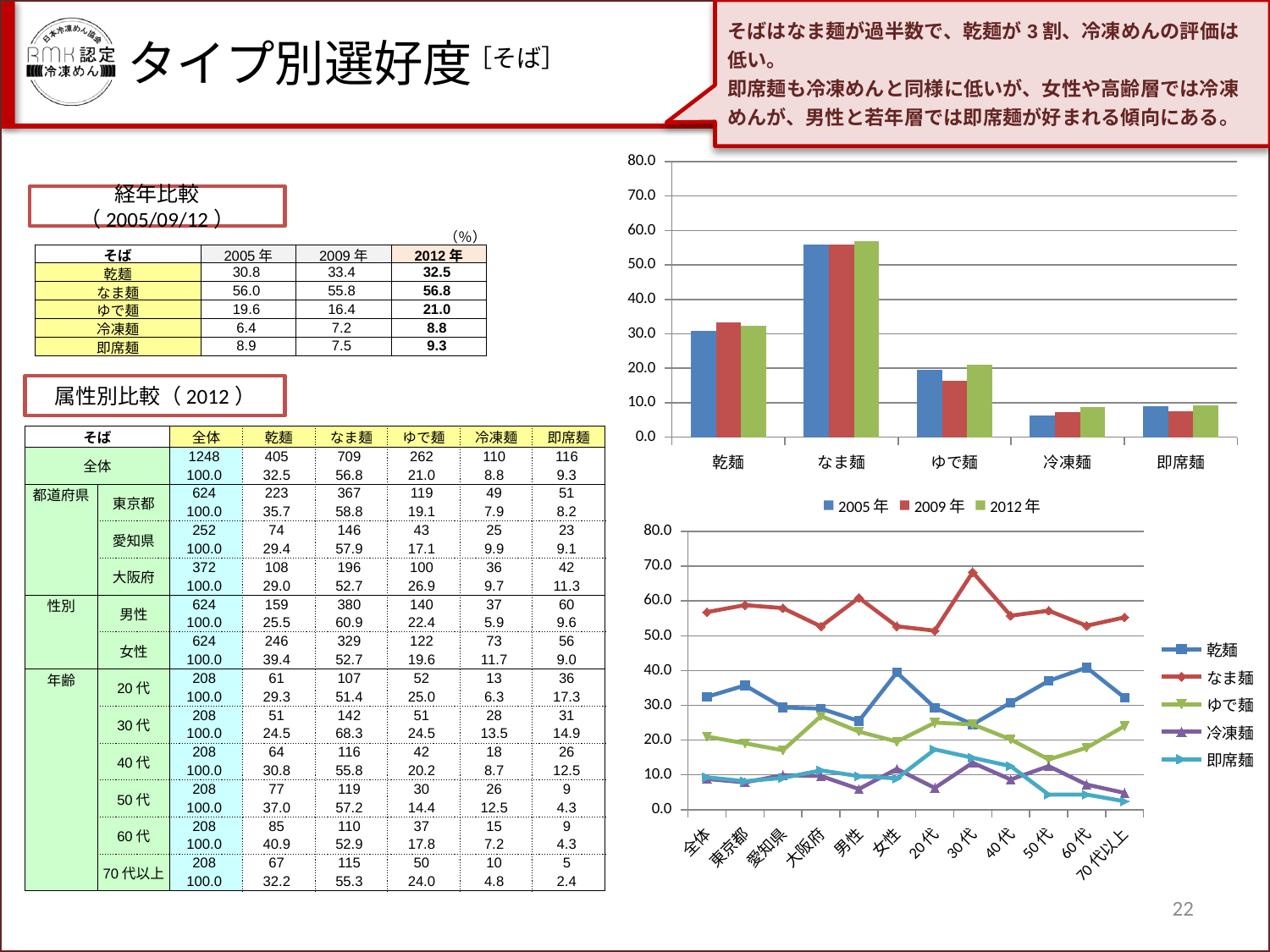

そばはなま麺が過半数で、乾麺が3割、冷凍めんの評価は低い。
即席麺も冷凍めんと同様に低いが、女性や高齢層では冷凍めんが、男性と若年層では即席麺が好まれる傾向にある。
タイプ別選好度
［そば］

### Chart

| Category | 2005年 | 2009年 | 2012年 |
|---|---|---|---|
| 乾麺 | 30.8 | 33.4 | 32.451923076923045 |
| なま麺 | 56.0 | 55.8 | 56.81089743589731 |
| ゆで麺 | 19.6 | 16.4 | 20.993589743589713 |
| 冷凍麺 | 6.4 | 7.2 | 8.814102564102566 |
| 即席麺 | 8.9 | 7.5 | 9.294871794871773 |
経年比較（2005/09/12）
|  | （％） |  |  |
| --- | --- | --- | --- |
| そば | 2005年 | 2009年 | 2012年 |
| 乾麺 | 30.8 | 33.4 | 32.5 |
| なま麺 | 56.0 | 55.8 | 56.8 |
| ゆで麺 | 19.6 | 16.4 | 21.0 |
| 冷凍麺 | 6.4 | 7.2 | 8.8 |
| 即席麺 | 8.9 | 7.5 | 9.3 |
属性別比較（2012）
| そば |  | 全体 | 乾麺 | なま麺 | ゆで麺 | 冷凍麺 | 即席麺 |
| --- | --- | --- | --- | --- | --- | --- | --- |
| 全体 |  | 1248 | 405 | 709 | 262 | 110 | 116 |
|  |  | 100.0 | 32.5 | 56.8 | 21.0 | 8.8 | 9.3 |
| 都道府県 | 東京都 | 624 | 223 | 367 | 119 | 49 | 51 |
|  |  | 100.0 | 35.7 | 58.8 | 19.1 | 7.9 | 8.2 |
|  | 愛知県 | 252 | 74 | 146 | 43 | 25 | 23 |
|  |  | 100.0 | 29.4 | 57.9 | 17.1 | 9.9 | 9.1 |
|  | 大阪府 | 372 | 108 | 196 | 100 | 36 | 42 |
|  |  | 100.0 | 29.0 | 52.7 | 26.9 | 9.7 | 11.3 |
| 性別 | 男性 | 624 | 159 | 380 | 140 | 37 | 60 |
|  |  | 100.0 | 25.5 | 60.9 | 22.4 | 5.9 | 9.6 |
|  | 女性 | 624 | 246 | 329 | 122 | 73 | 56 |
|  |  | 100.0 | 39.4 | 52.7 | 19.6 | 11.7 | 9.0 |
| 年齢 | 20代 | 208 | 61 | 107 | 52 | 13 | 36 |
|  |  | 100.0 | 29.3 | 51.4 | 25.0 | 6.3 | 17.3 |
|  | 30代 | 208 | 51 | 142 | 51 | 28 | 31 |
|  |  | 100.0 | 24.5 | 68.3 | 24.5 | 13.5 | 14.9 |
|  | 40代 | 208 | 64 | 116 | 42 | 18 | 26 |
|  |  | 100.0 | 30.8 | 55.8 | 20.2 | 8.7 | 12.5 |
|  | 50代 | 208 | 77 | 119 | 30 | 26 | 9 |
|  |  | 100.0 | 37.0 | 57.2 | 14.4 | 12.5 | 4.3 |
|  | 60代 | 208 | 85 | 110 | 37 | 15 | 9 |
|  |  | 100.0 | 40.9 | 52.9 | 17.8 | 7.2 | 4.3 |
|  | 70代以上 | 208 | 67 | 115 | 50 | 10 | 5 |
|  |  | 100.0 | 32.2 | 55.3 | 24.0 | 4.8 | 2.4 |

### Chart

| Category | 乾麺 | なま麺 | ゆで麺 | 冷凍麺 | 即席麺 |
|---|---|---|---|---|---|
| 全体 | 32.451923076923045 | 56.81089743589731 | 20.993589743589713 | 8.814102564102566 | 9.294871794871773 |
| 東京都 | 35.73717948717949 | 58.81410256410252 | 19.070512820512796 | 7.852564102564102 | 8.173076923076923 |
| 愛知県 | 29.365079365079346 | 57.936507936507994 | 17.063492063492063 | 9.920634920634923 | 9.126984126984123 |
| 大阪府 | 29.032258064516135 | 52.688172043010795 | 26.881720430107503 | 9.67741935483872 | 11.29032258064515 |
| 男性 | 25.480769230769155 | 60.89743589743591 | 22.435897435897438 | 5.929487179487179 | 9.615384615384631 |
| 女性 | 39.42307692307696 | 52.72435897435906 | 19.55128205128205 | 11.698717948717949 | 8.974358974358971 |
| 20代 | 29.326923076923055 | 51.442307692307644 | 25.0 | 6.25 | 17.307692307692307 |
| 30代 | 24.519230769230788 | 68.26923076923089 | 24.519230769230788 | 13.461538461538462 | 14.903846153846164 |
| 40代 | 30.76923076923077 | 55.76923076923078 | 20.192307692307686 | 8.653846153846164 | 12.5 |
| 50代 | 37.019230769230774 | 57.211538461538446 | 14.423076923076922 | 12.5 | 4.326923076923077 |
| 60代 | 40.86538461538456 | 52.884615384615344 | 17.788461538461508 | 7.211538461538461 | 4.326923076923077 |
| 70代以上 | 32.211538461538446 | 55.28846153846154 | 24.03846153846153 | 4.807692307692308 | 2.4038461538461537 |
22